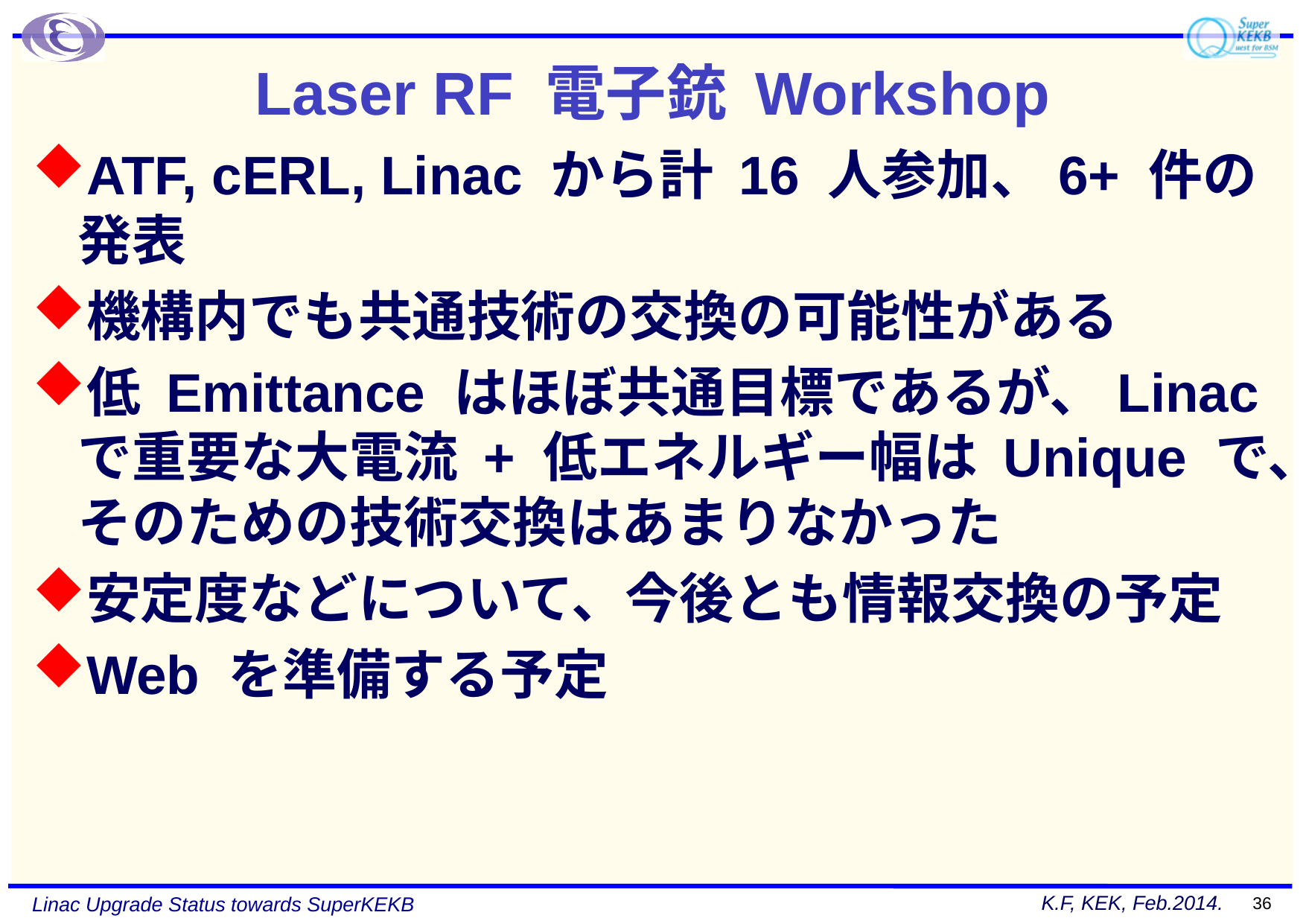

# Laser RF 電子銃 Workshop
ATF, cERL, Linac から計 16 人参加、6+ 件の発表
機構内でも共通技術の交換の可能性がある
低 Emittance はほぼ共通目標であるが、Linac で重要な大電流 + 低エネルギー幅は Unique で、そのための技術交換はあまりなかった
安定度などについて、今後とも情報交換の予定
Web を準備する予定
36